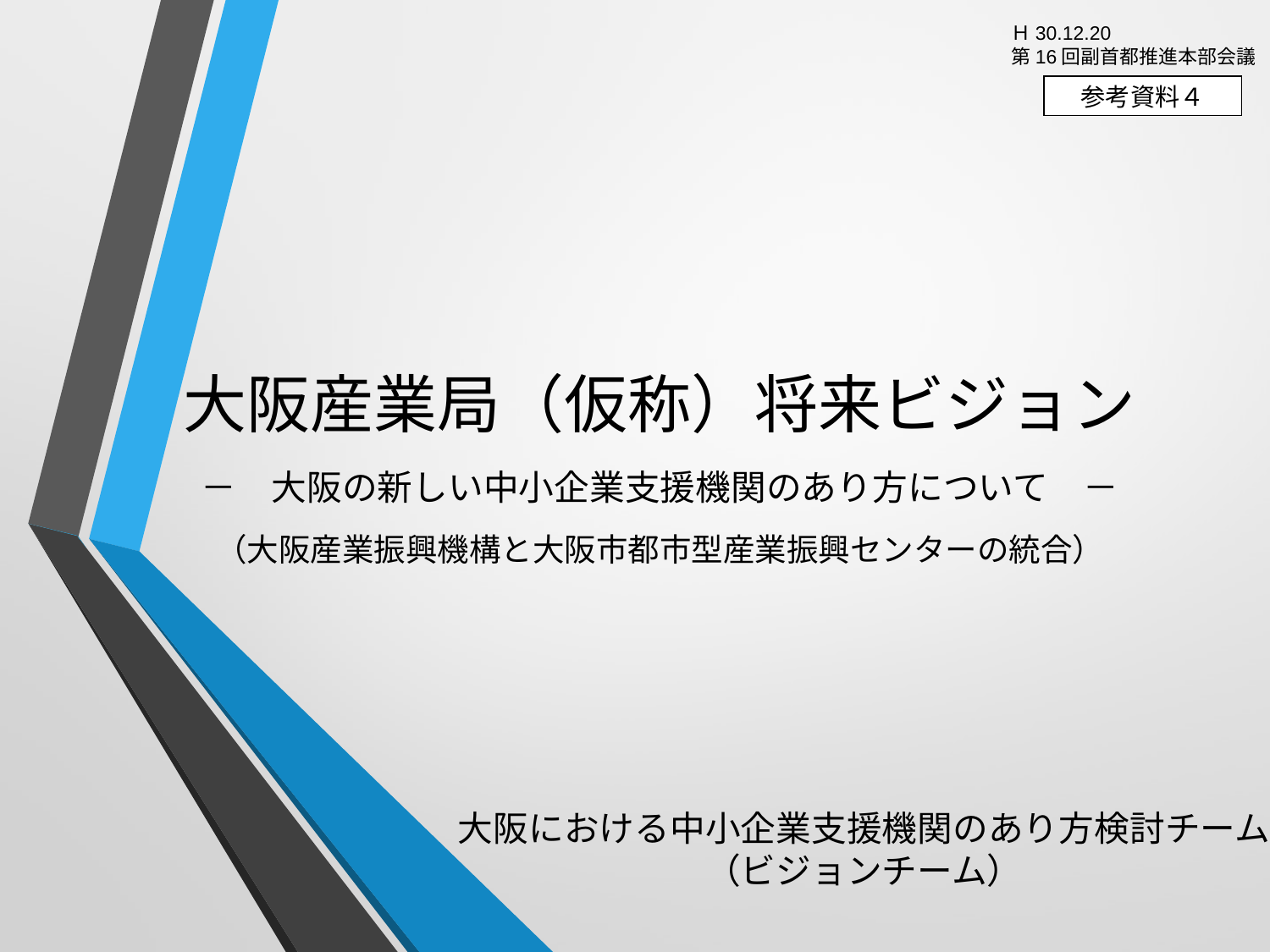

Ｈ30.12.20
第16回副首都推進本部会議
参考資料４
大阪産業局（仮称）将来ビジョン

－　大阪の新しい中小企業支援機関のあり方について　－

（大阪産業振興機構と大阪市都市型産業振興センターの統合）
大阪における中小企業支援機関のあり方検討チーム
（ビジョンチーム）